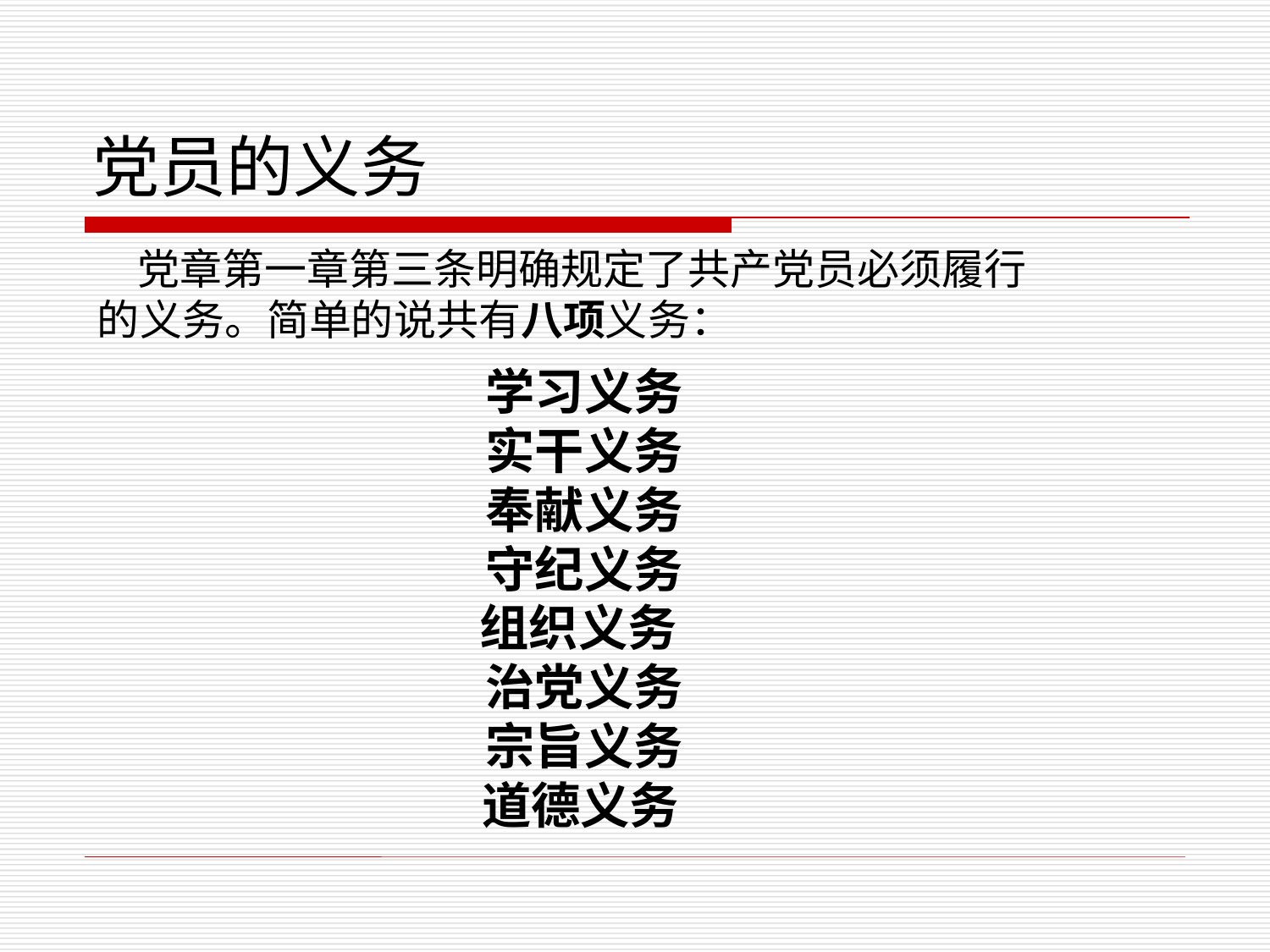

# 党员的义务
    党章第一章第三条明确规定了共产党员必须履行的义务。简单的说共有八项义务：

学习义务
实干义务
奉献义务
守纪义务
组织义务
治党义务
宗旨义务
道德义务